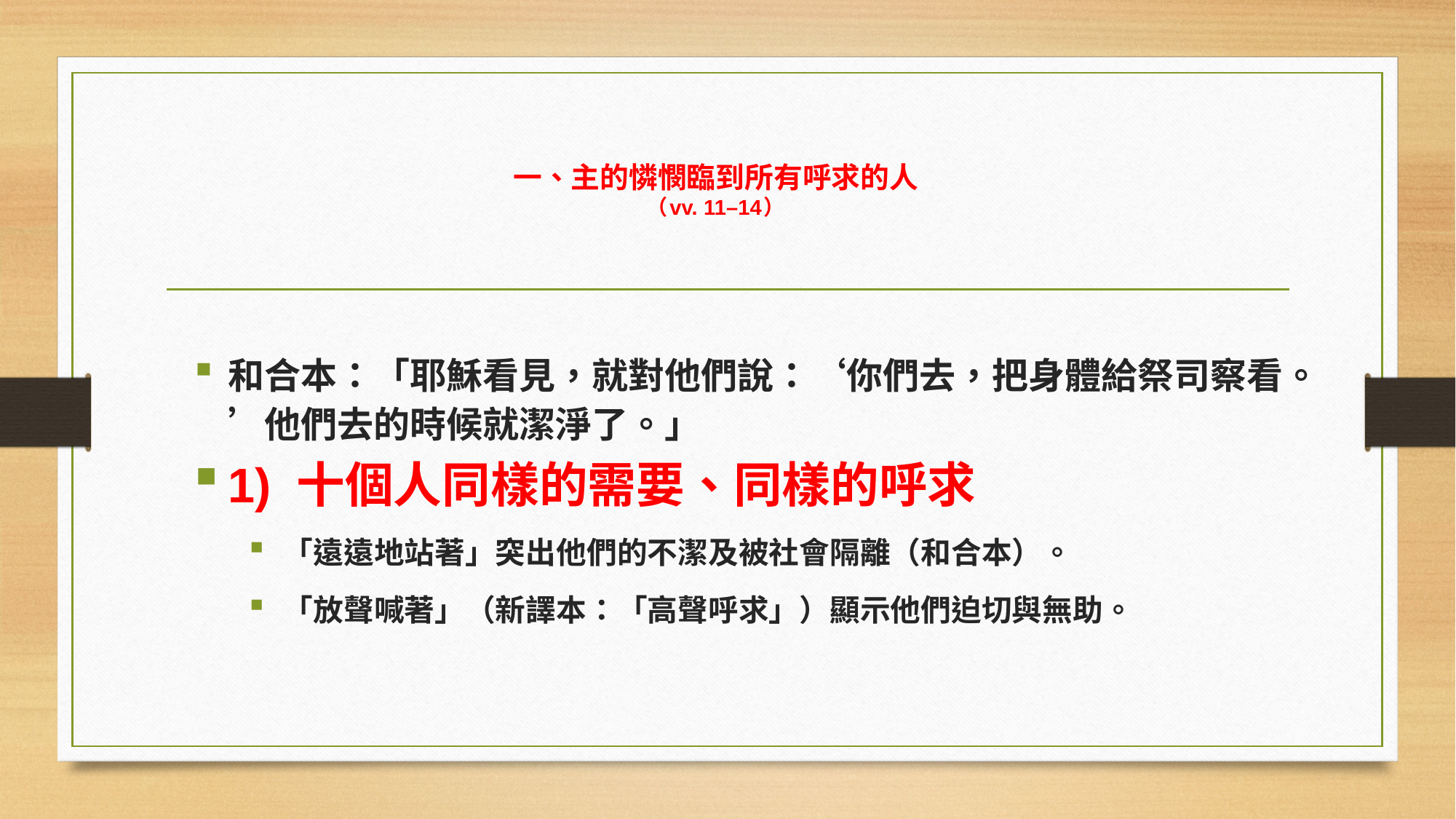

# 一、主的憐憫臨到所有呼求的人 （vv. 11–14）
和合本：「耶穌看見，就對他們說：‘你們去，把身體給祭司察看。’他們去的時候就潔淨了。」
1) 十個人同樣的需要、同樣的呼求
「遠遠地站著」突出他們的不潔及被社會隔離（和合本）。
「放聲喊著」（新譯本：「高聲呼求」）顯示他們迫切與無助。